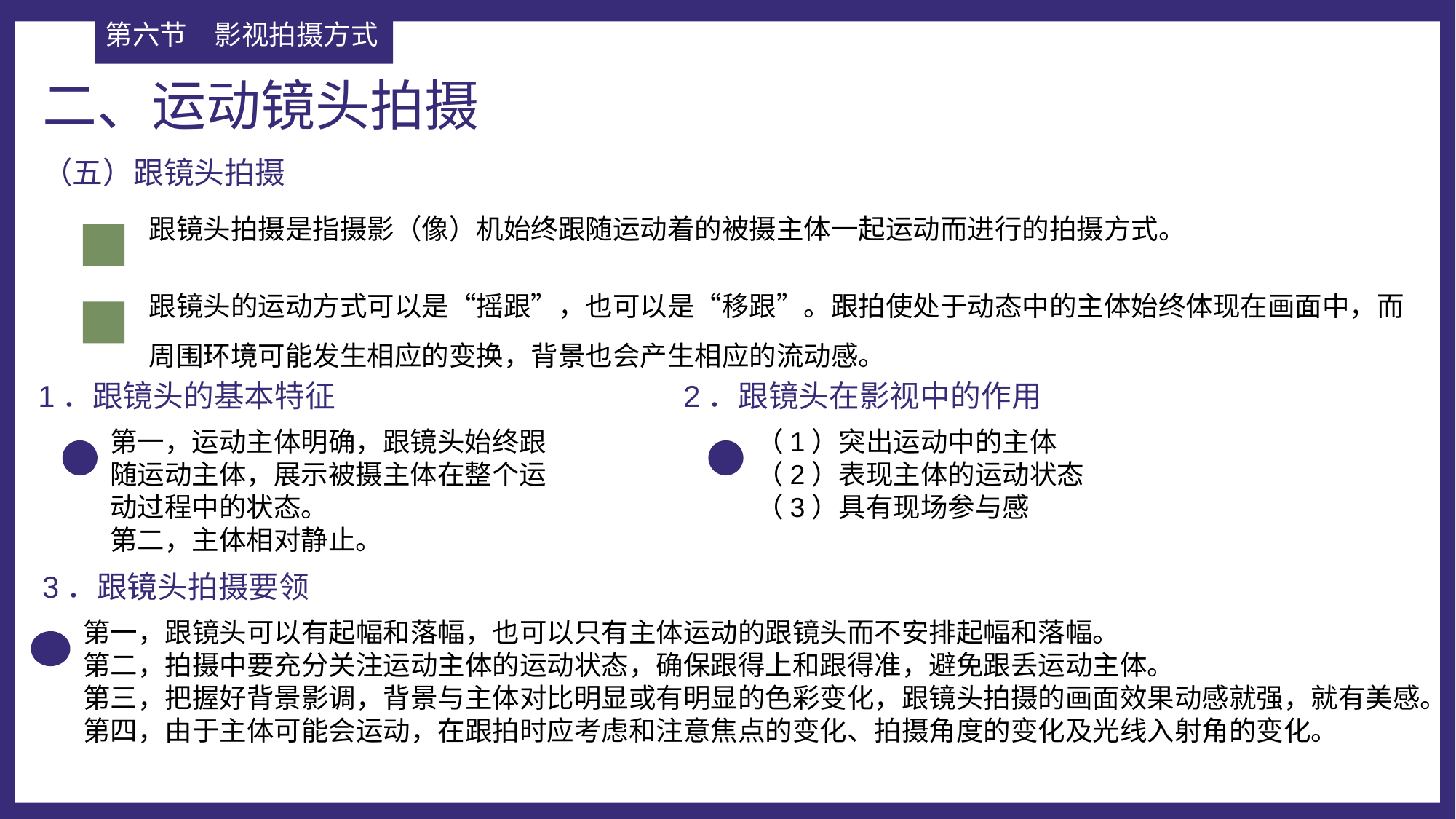

第六节	影视拍摄方式
二、运动镜头拍摄
（五）跟镜头拍摄
跟镜头拍摄是指摄影（像）机始终跟随运动着的被摄主体一起运动而进行的拍摄方式。

跟镜头的运动方式可以是“摇跟”，也可以是“移跟”。跟拍使处于动态中的主体始终体现在画面中，而周围环境可能发生相应的变换，背景也会产生相应的流动感。

1．跟镜头的基本特征
2．跟镜头在影视中的作用
第一，运动主体明确，跟镜头始终跟随运动主体，展示被摄主体在整个运动过程中的状态。
第二，主体相对静止。

（1）突出运动中的主体
（2）表现主体的运动状态
（3）具有现场参与感

3．跟镜头拍摄要领
第一，跟镜头可以有起幅和落幅，也可以只有主体运动的跟镜头而不安排起幅和落幅。
第二，拍摄中要充分关注运动主体的运动状态，确保跟得上和跟得准，避免跟丢运动主体。
第三，把握好背景影调，背景与主体对比明显或有明显的色彩变化，跟镜头拍摄的画面效果动感就强，就有美感。
第四，由于主体可能会运动，在跟拍时应考虑和注意焦点的变化、拍摄角度的变化及光线入射角的变化。